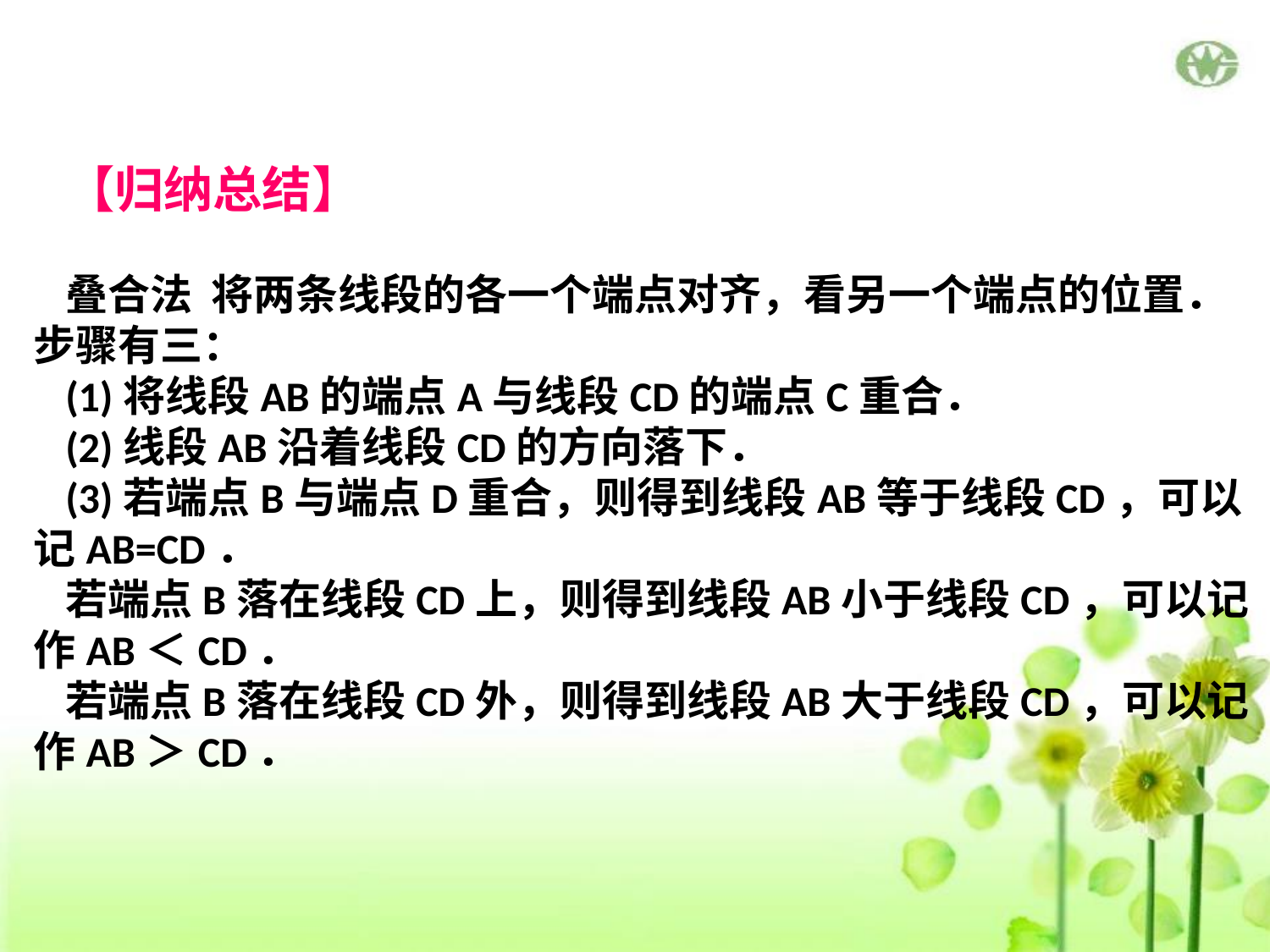

【归纳总结】

叠合法  将两条线段的各一个端点对齐，看另一个端点的位置．步骤有三：
(1)将线段AB的端点A与线段CD的端点C重合．
(2)线段AB沿着线段CD的方向落下．
(3)若端点B与端点D重合，则得到线段AB等于线段CD，可以记AB=CD．
若端点B落在线段CD上，则得到线段AB小于线段CD，可以记作AB＜CD．
若端点B落在线段CD外，则得到线段AB大于线段CD，可以记作AB＞CD．